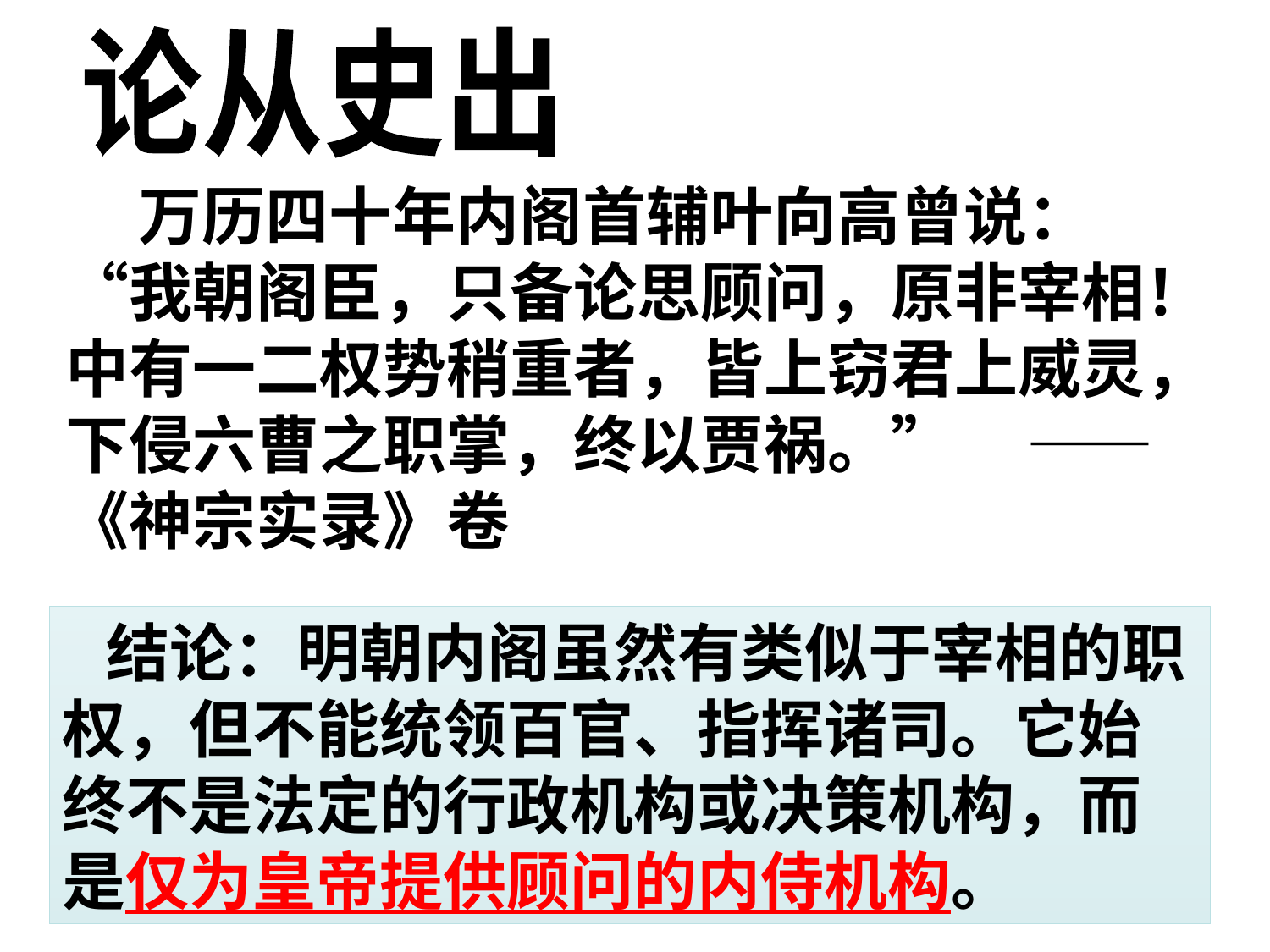

论从史出
    万历四十年内阁首辅叶向高曾说： “我朝阁臣，只备论思顾问，原非宰相！中有一二权势稍重者，皆上窃君上威灵，下侵六曹之职掌，终以贾祸。”     ——《神宗实录》卷
  结论：明朝内阁虽然有类似于宰相的职权，但不能统领百官、指挥诸司。它始终不是法定的行政机构或决策机构，而是仅为皇帝提供顾问的内侍机构。